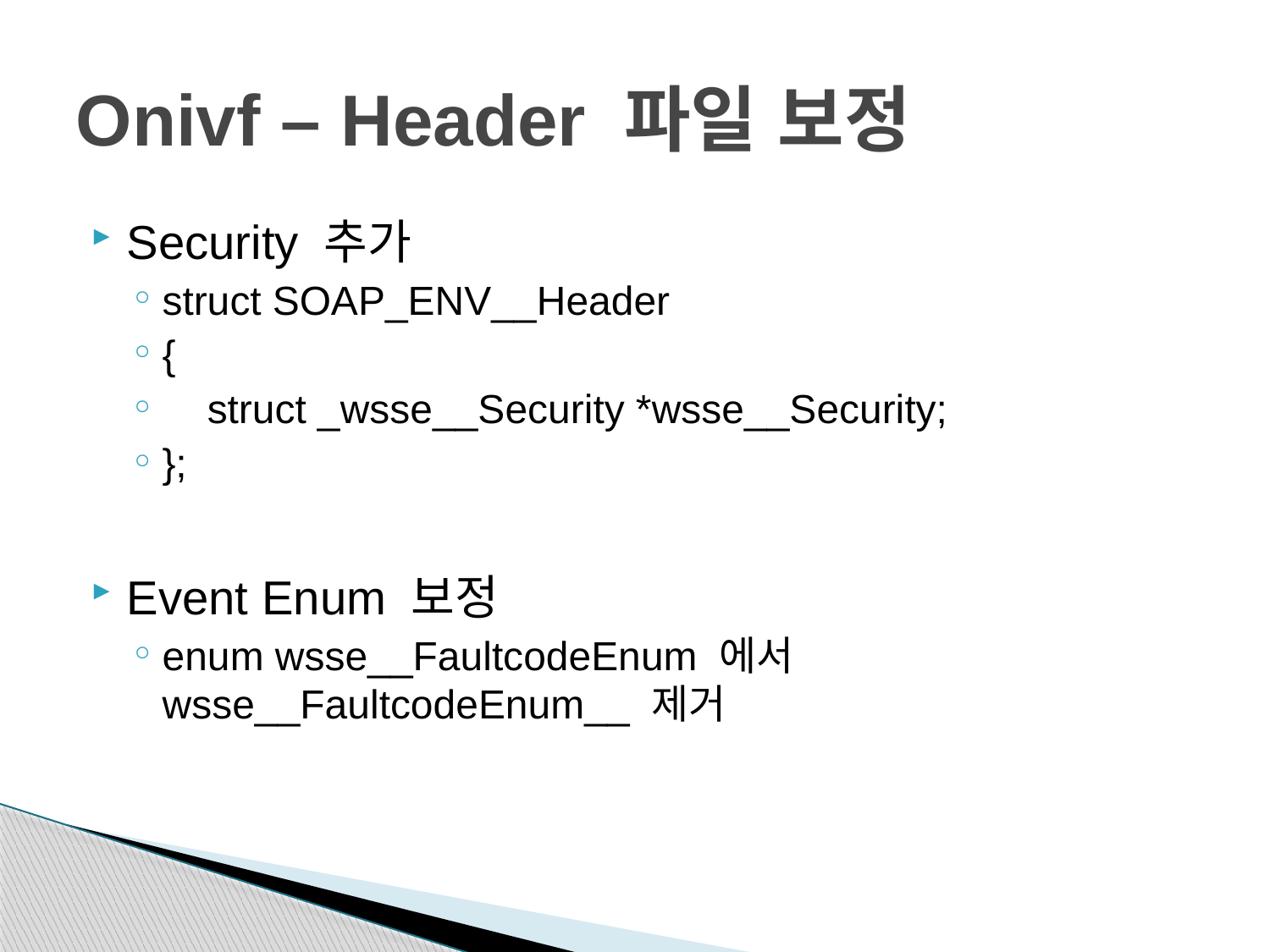

# Onivf – Header 파일 보정
Security 추가
struct SOAP_ENV__Header
{
    struct _wsse__Security *wsse__Security;
};

Event Enum 보정
enum wsse__FaultcodeEnum 에서 wsse__FaultcodeEnum__ 제거